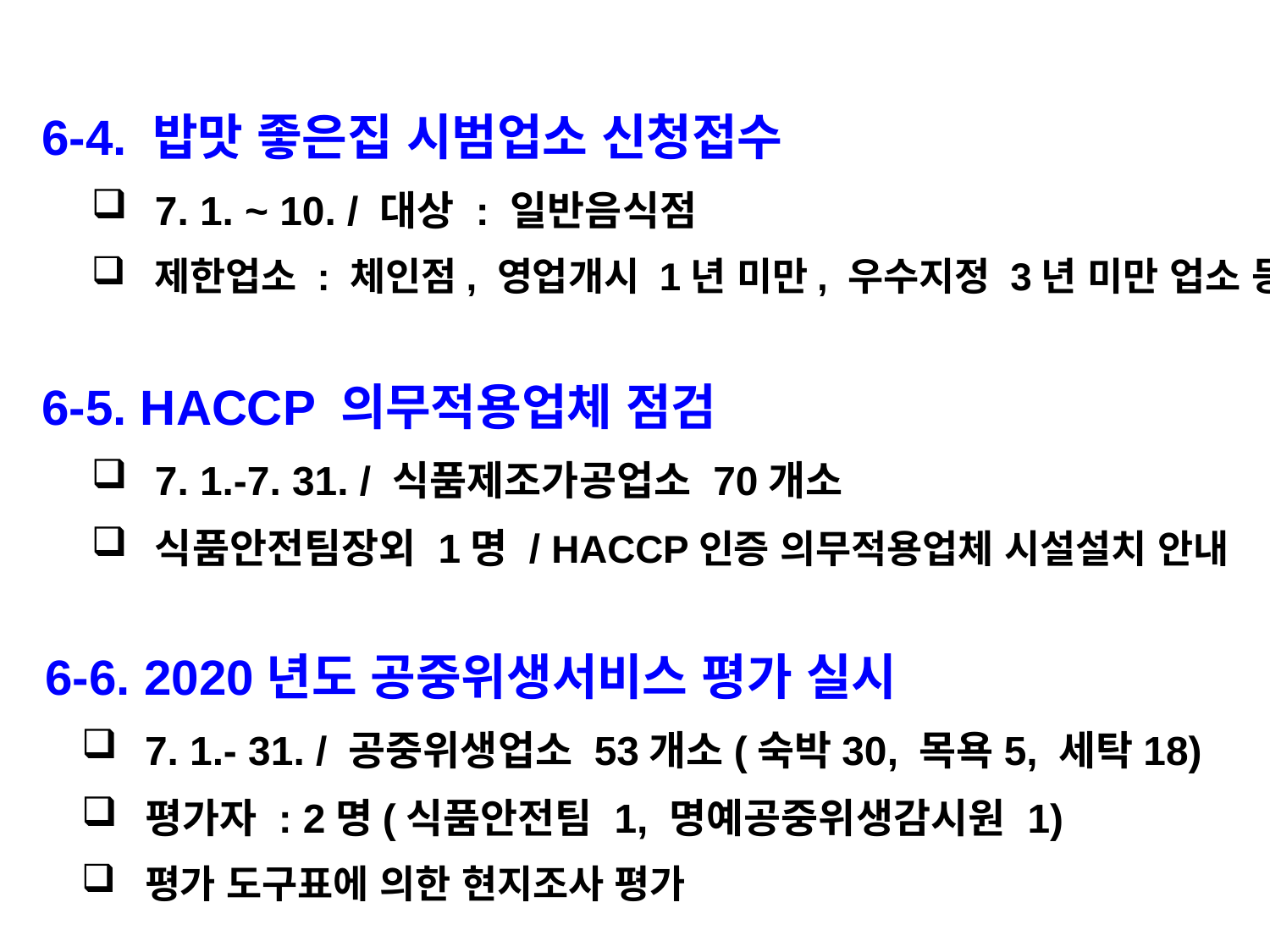

6-4. 밥맛 좋은집 시범업소 신청접수
7. 1. ~ 10. / 대상 : 일반음식점
제한업소 : 체인점, 영업개시 1년 미만, 우수지정 3년 미만 업소 등
 6-5. HACCP 의무적용업체 점검
7. 1.-7. 31. / 식품제조가공업소 70개소
식품안전팀장외 1명 / HACCP인증 의무적용업체 시설설치 안내
  6-6. 2020년도 공중위생서비스 평가 실시
7. 1.- 31. / 공중위생업소 53개소(숙박30, 목욕5, 세탁18)
평가자 : 2명(식품안전팀 1, 명예공중위생감시원 1)
평가 도구표에 의한 현지조사 평가